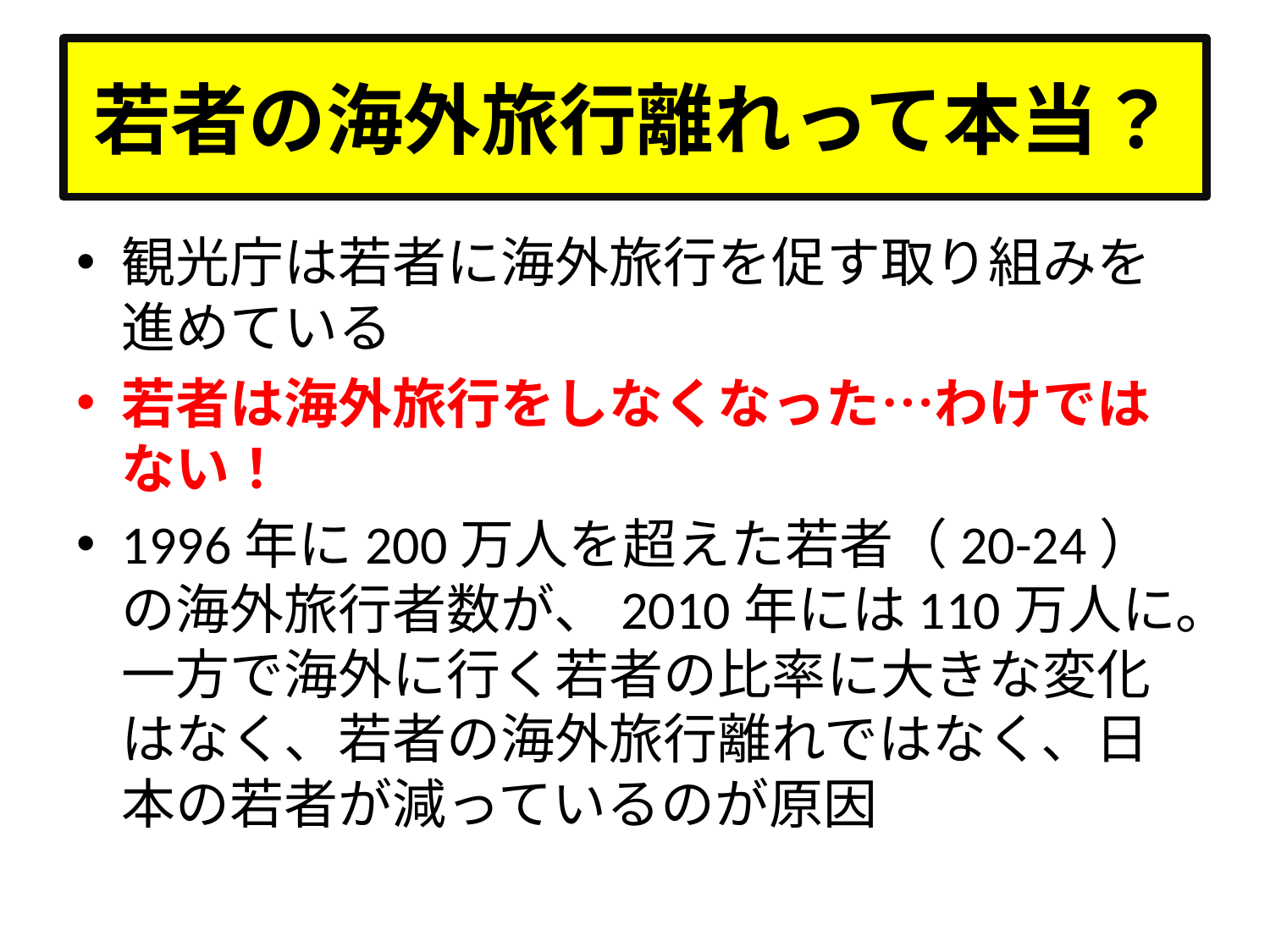

# 若者の海外旅行離れって本当？
観光庁は若者に海外旅行を促す取り組みを進めている
若者は海外旅行をしなくなった…わけではない！
1996年に200万人を超えた若者（20-24）の海外旅行者数が、2010年には110万人に。一方で海外に行く若者の比率に大きな変化はなく、若者の海外旅行離れではなく、日本の若者が減っているのが原因